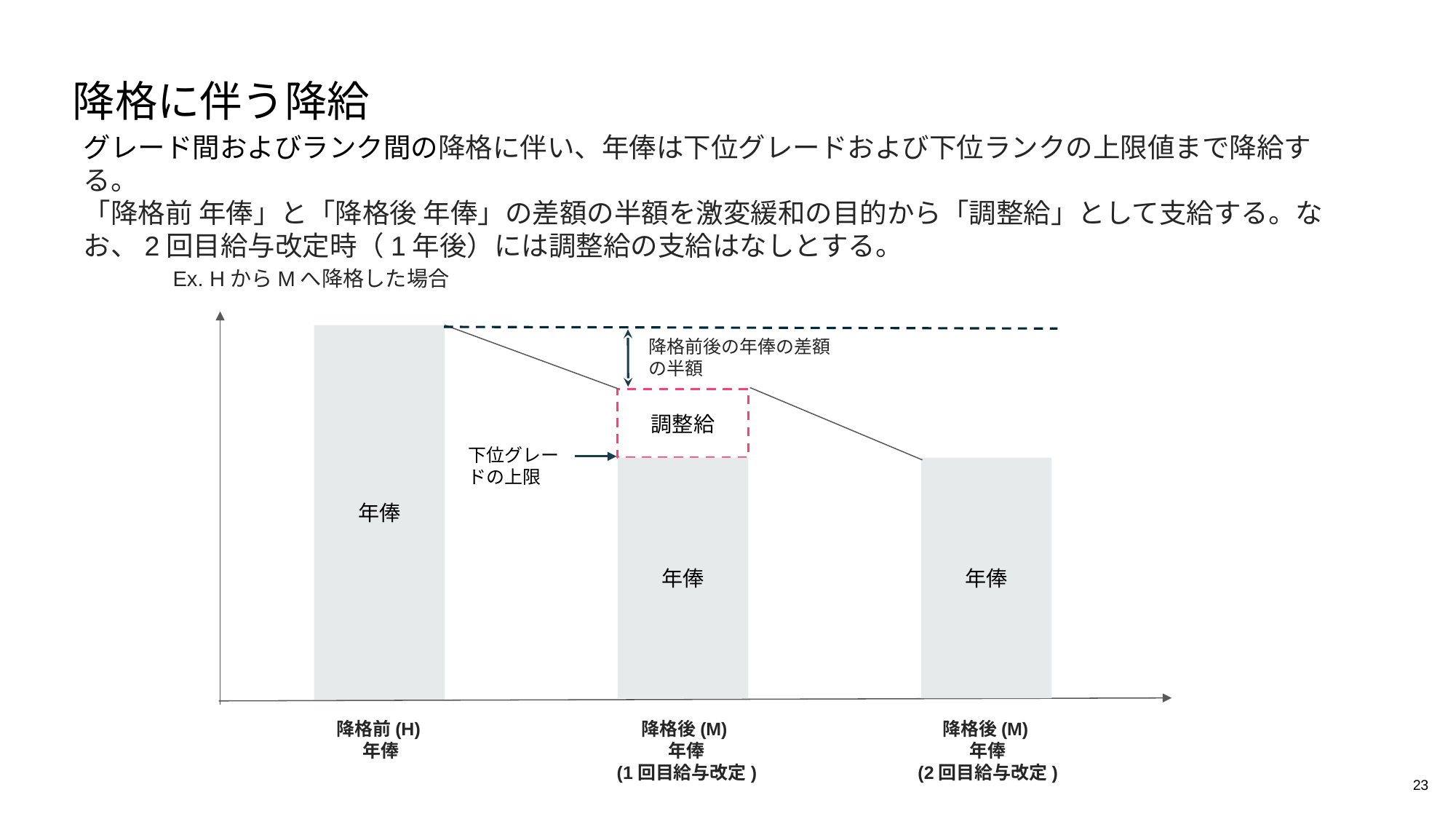

# 降格に伴う降給
グレード間およびランク間の降格に伴い、年俸は下位グレードおよび下位ランクの上限値まで降給する。
「降格前 年俸」と「降格後 年俸」の差額の半額を激変緩和の目的から「調整給」として支給する。なお、2回目給与改定時（1年後）には調整給の支給はなしとする。
Ex. HからMへ降格した場合
年俸
降格前後の年俸の差額の半額
調整給
下位グレードの上限
年俸
年俸
降格前(H)
年俸
降格後(M)
年俸
(1回目給与改定)
降格後(M)
年俸
(2回目給与改定)
23